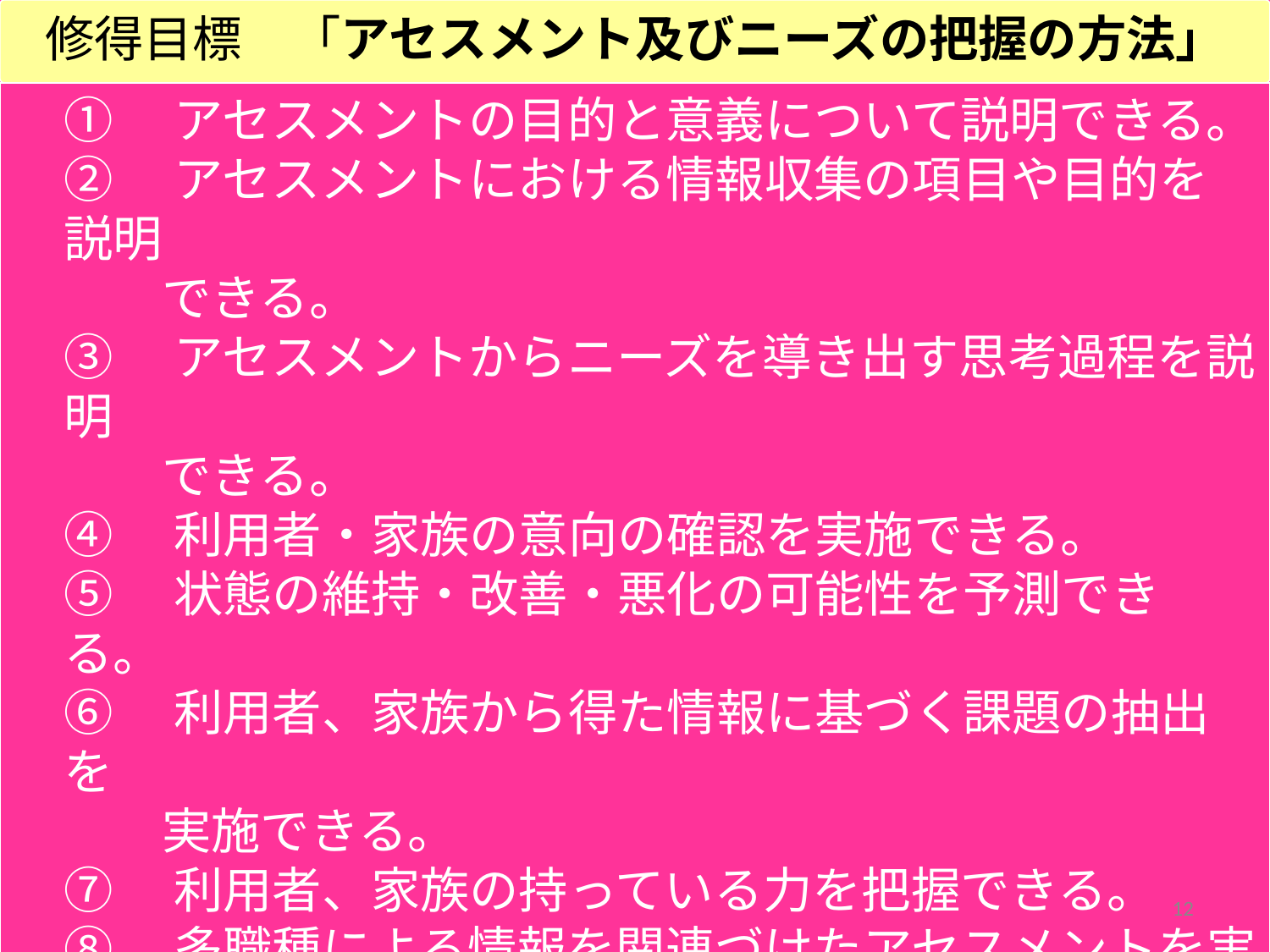

修得目標　「アセスメント及びニーズの把握の方法」
①　アセスメントの目的と意義について説明できる。
②　アセスメントにおける情報収集の項目や目的を説明
　　できる。
③　アセスメントからニーズを導き出す思考過程を説明
　　できる。
④　利用者・家族の意向の確認を実施できる。
⑤　状態の維持・改善・悪化の可能性を予測できる。
⑥　利用者、家族から得た情報に基づく課題の抽出を
　　実施できる。
⑦　利用者、家族の持っている力を把握できる。
⑧　多職種による情報を関連づけたアセスメントを実施
　　できる。
⑨　利用者、家族のニーズの優先順位を判断できる。
⑩　再アセスメントの重要性について説明できる。
12